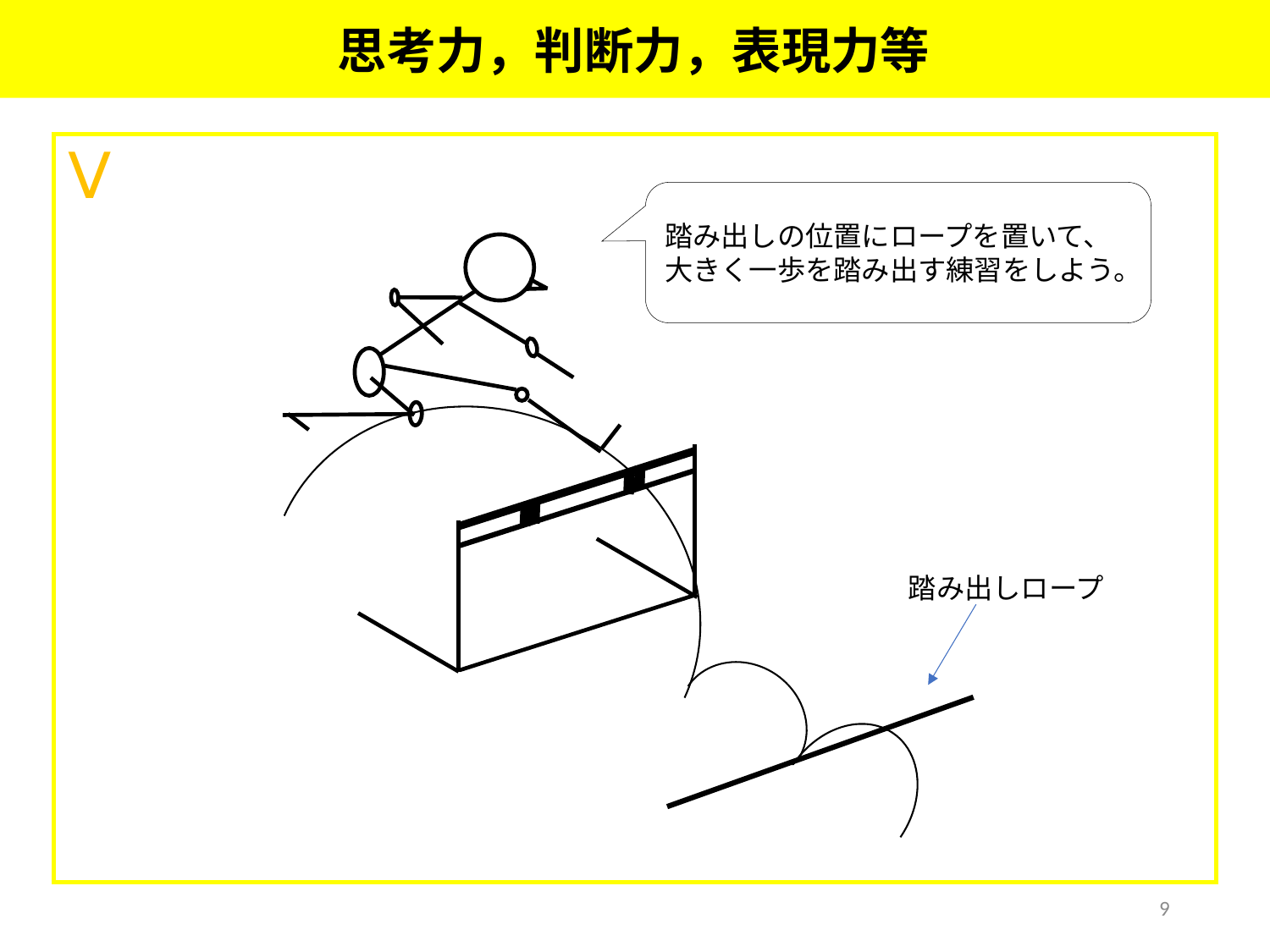

思考力，判断力，表現力等
| Ⅴ |
| --- |
踏み出しの位置にロープを置いて、大きく一歩を踏み出す練習をしよう。

踏み出しロープ
9